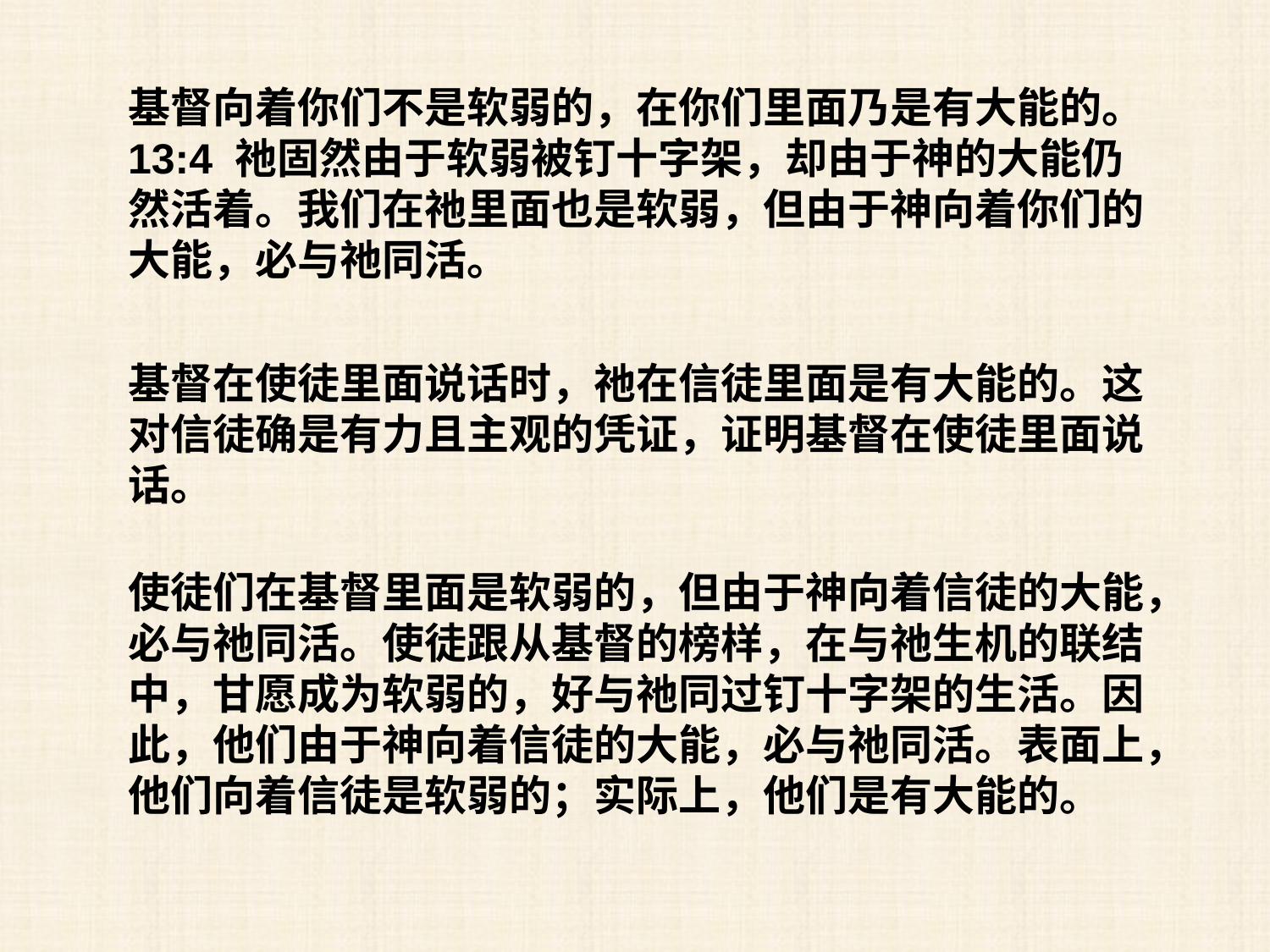

基督向着你们不是软弱的，在你们里面乃是有大能的。
13:4 祂固然由于软弱被钉十字架，却由于神的大能仍然活着。我们在祂里面也是软弱，但由于神向着你们的大能，必与祂同活。
基督在使徒里面说话时，祂在信徒里面是有大能的。这对信徒确是有力且主观的凭证，证明基督在使徒里面说话。
使徒们在基督里面是软弱的，但由于神向着信徒的大能，必与祂同活。使徒跟从基督的榜样，在与祂生机的联结中，甘愿成为软弱的，好与祂同过钉十字架的生活。因此，他们由于神向着信徒的大能，必与祂同活。表面上，他们向着信徒是软弱的；实际上，他们是有大能的。